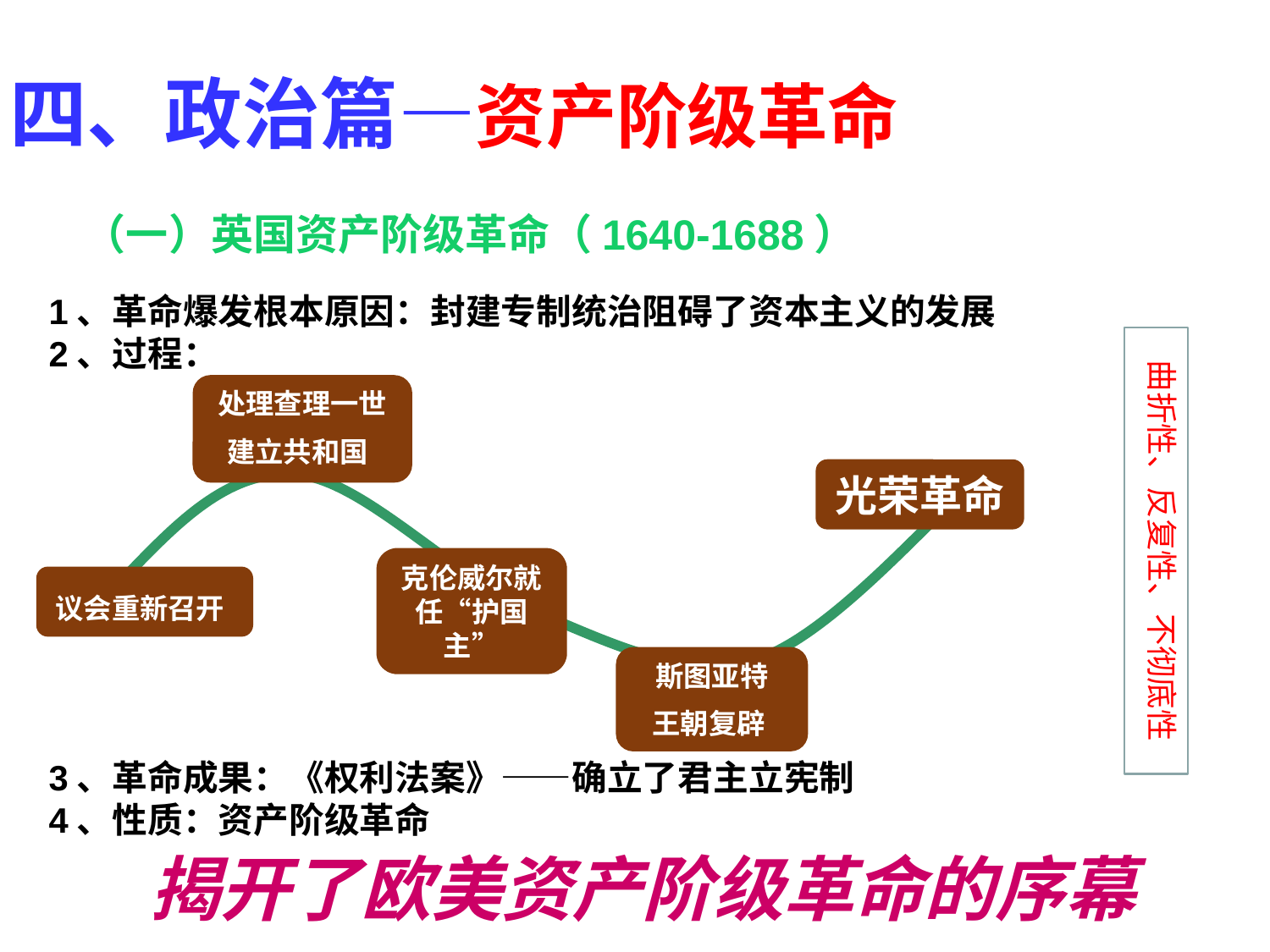

四、政治篇—资产阶级革命
（一）英国资产阶级革命（1640-1688）
1、革命爆发根本原因：封建专制统治阻碍了资本主义的发展
2、过程：

3、革命成果：《权利法案》——确立了君主立宪制
4、性质：资产阶级革命

曲折性、反复性、不彻底性
处理查理一世
建立共和国
光荣革命

克伦威尔就任“护国主”
议会重新召开
斯图亚特
王朝复辟
揭开了欧美资产阶级革命的序幕